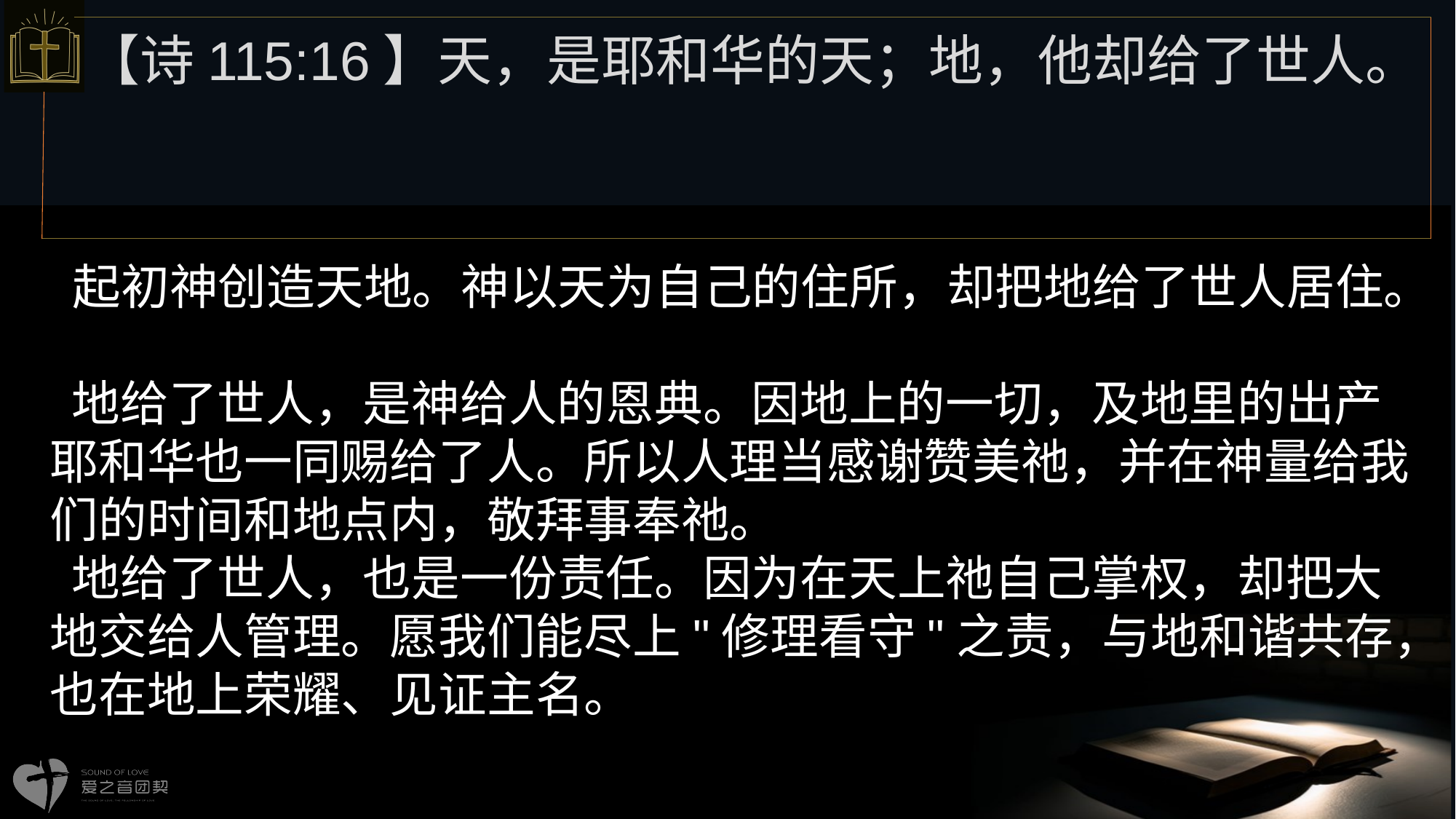

【诗115:16】天，是耶和华的天；地，他却给了世人。
# 起初神创造天地。神以天为自己的住所，却把地给了世人居住。 地给了世人，是神给人的恩典。因地上的一切，及地里的出产耶和华也一同赐给了人。所以人理当感谢赞美祂，并在神量给我们的时间和地点内，敬拜事奉祂。 地给了世人，也是一份责任。因为在天上祂自己掌权，却把大地交给人管理。愿我们能尽上"修理看守"之责，与地和谐共存，也在地上荣耀、见证主名。